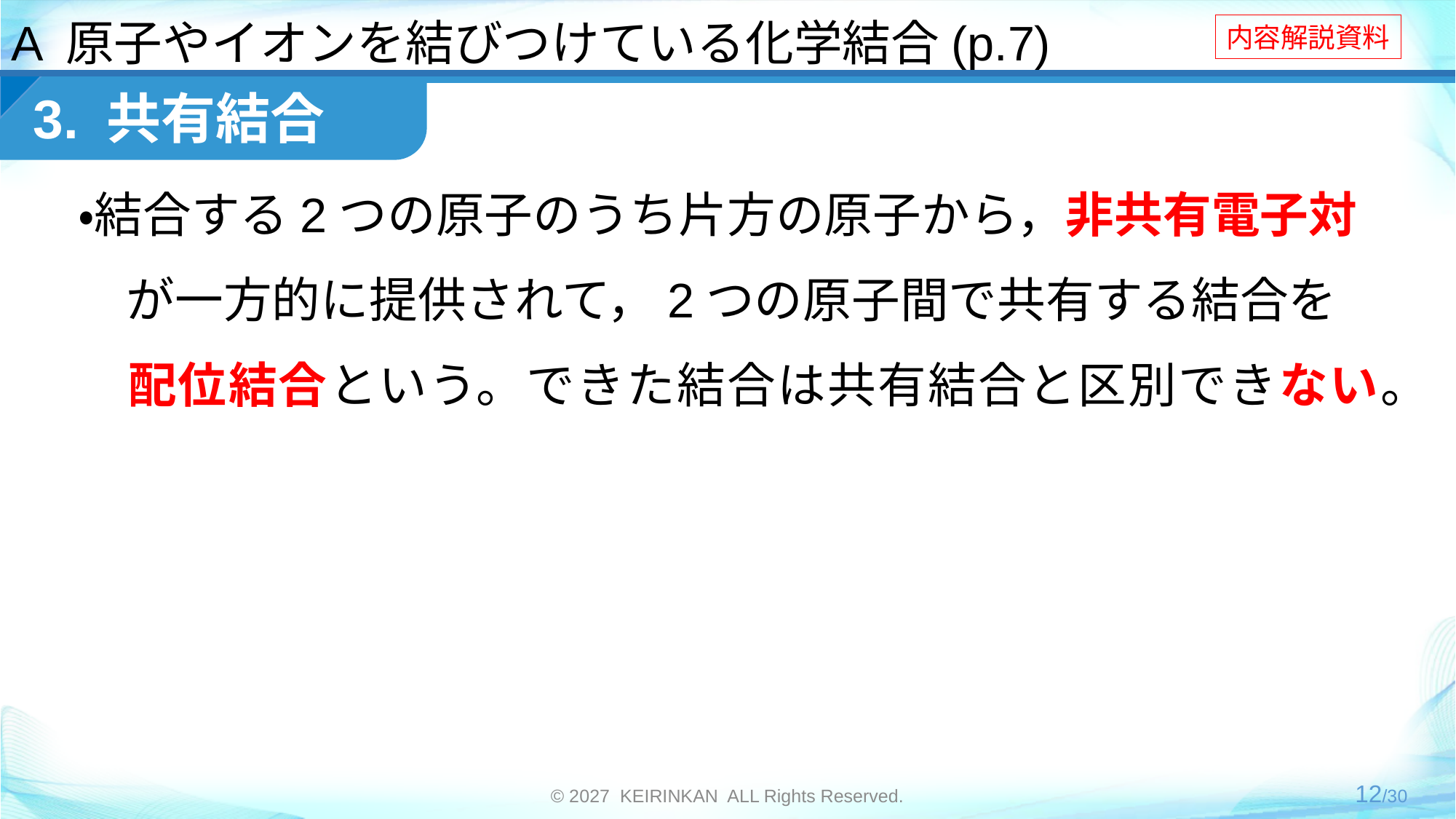

A 原子やイオンを結びつけている化学結合(p.7)

 3. 共有結合
・結合する2つの原子のうち片方の原子から，非共有電子対
　が一方的に提供されて，2つの原子間で共有する結合を
　配位結合という。できた結合は共有結合と区別できない。